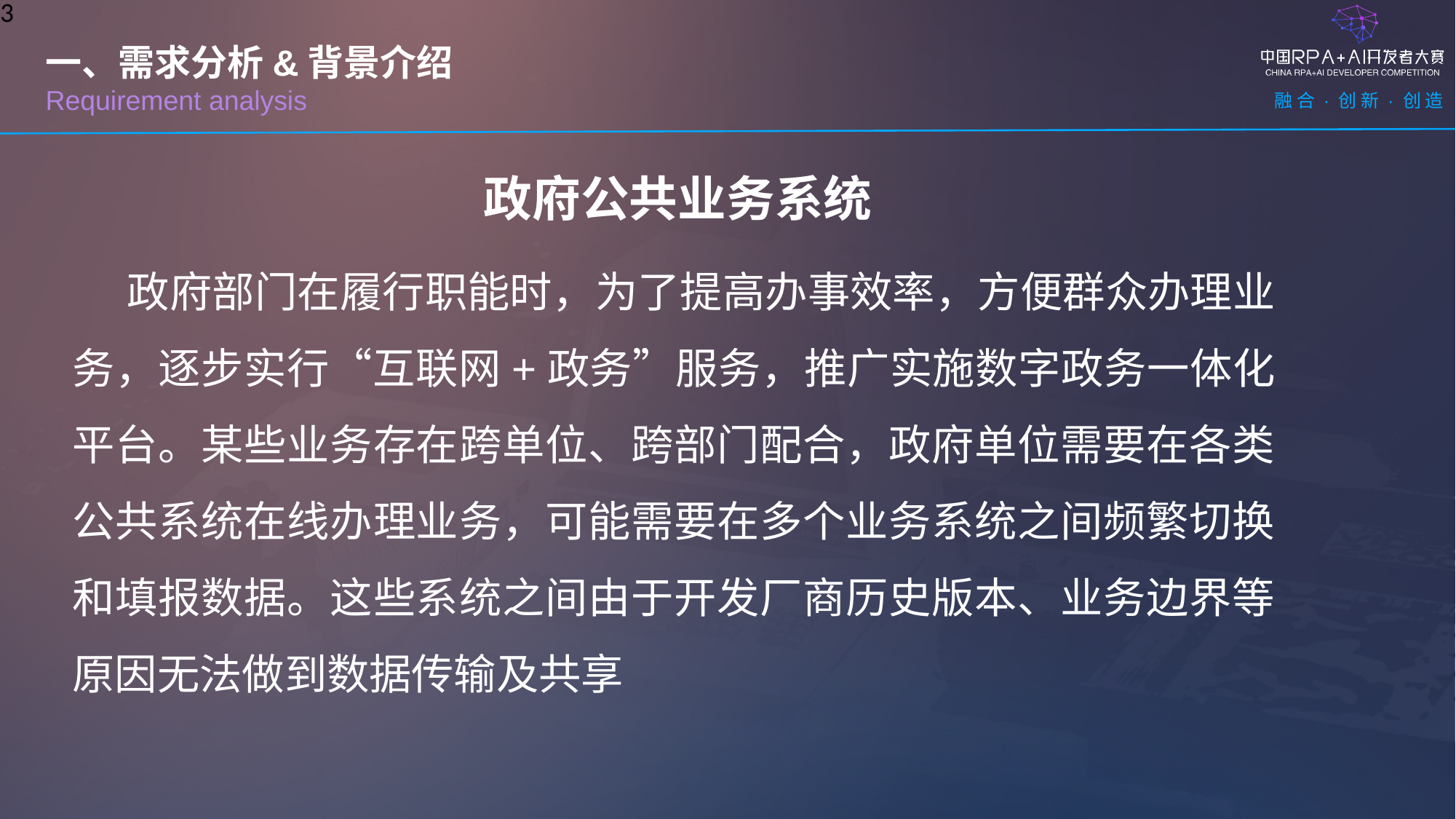

3
一、需求分析&背景介绍
Requirement analysis
政府公共业务系统
政府部门在履行职能时，为了提高办事效率，方便群众办理业务，逐步实行“互联网+政务”服务，推广实施数字政务一体化平台。某些业务存在跨单位、跨部门配合，政府单位需要在各类公共系统在线办理业务，可能需要在多个业务系统之间频繁切换和填报数据。这些系统之间由于开发厂商历史版本、业务边界等原因无法做到数据传输及共享